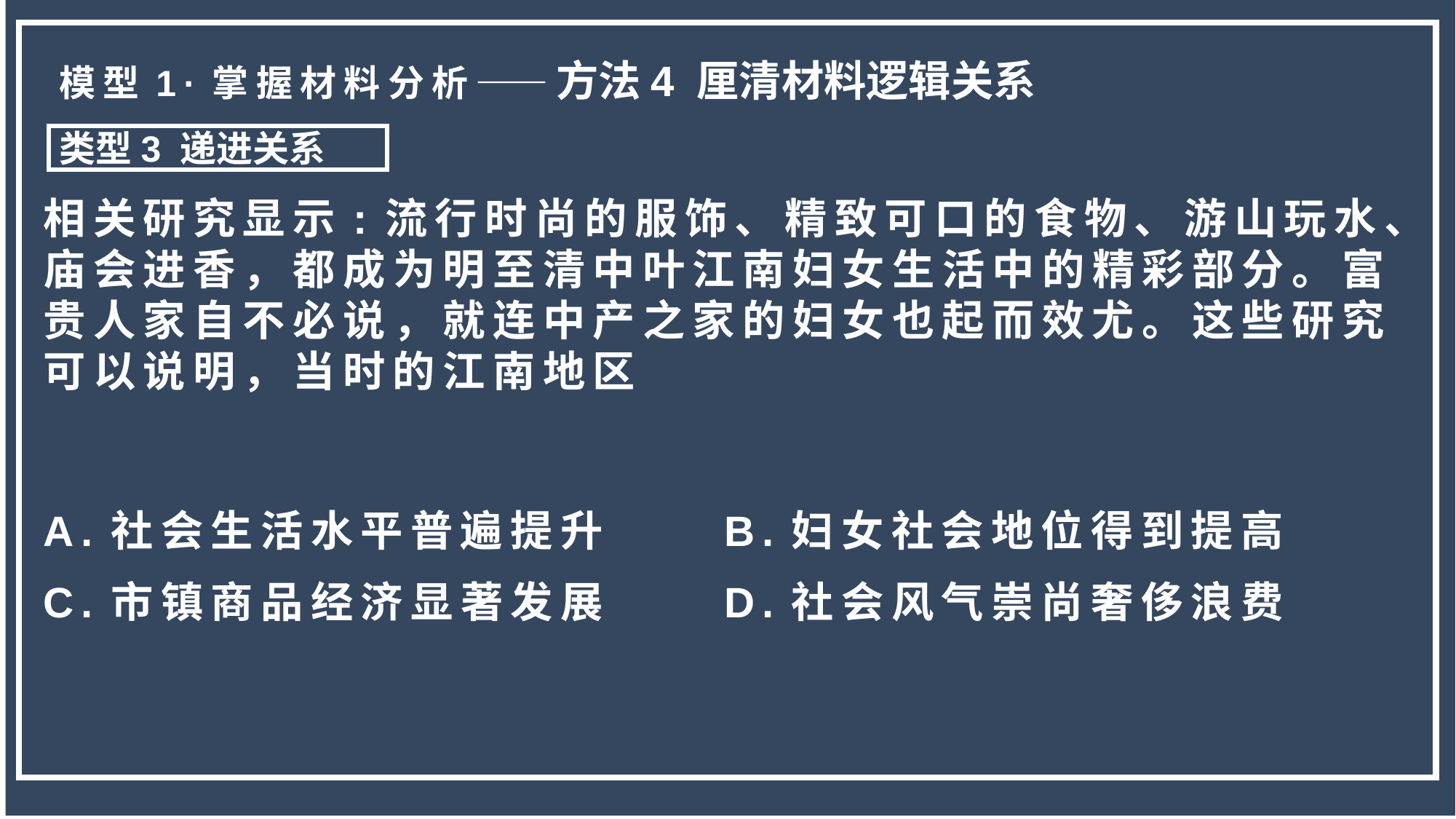

模型1·掌握材料分析——方法4 厘清材料逻辑关系
类型3 递进关系
相关研究显示:流行时尚的服饰、精致可口的食物、游山玩水、庙会进香，都成为明至清中叶江南妇女生活中的精彩部分。富贵人家自不必说，就连中产之家的妇女也起而效尤。这些研究可以说明，当时的江南地区
A.社会生活水平普遍提升      B.妇女社会地位得到提高
C.市镇商品经济显著发展      D.社会风气崇尚奢侈浪费